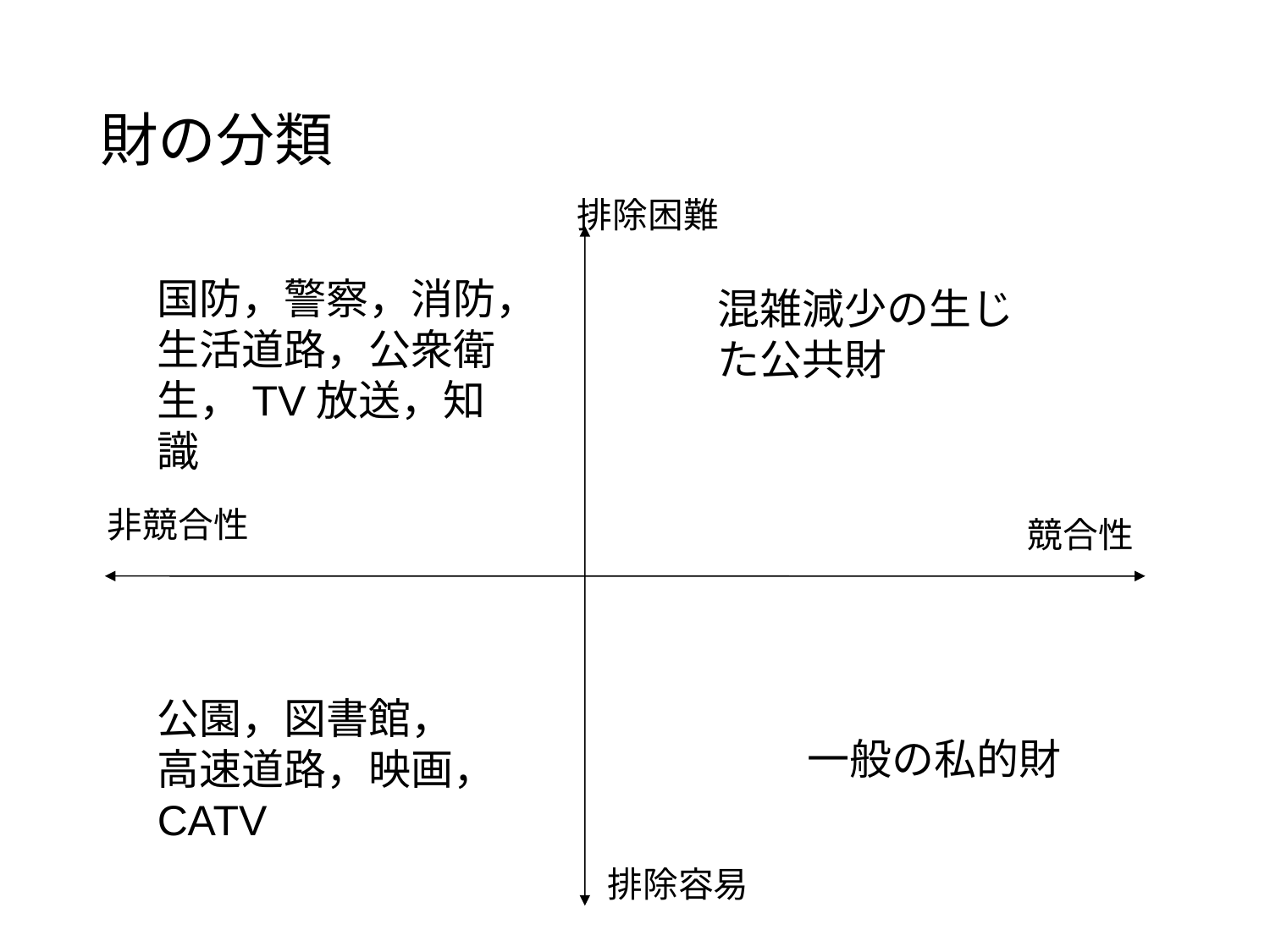

# 財の分類
排除困難

国防，警察，消防，生活道路，公衆衛生，TV放送，知識
混雑減少の生じた公共財
非競合性
競合性

公園，図書館，高速道路，映画，CATV
一般の私的財
排除容易